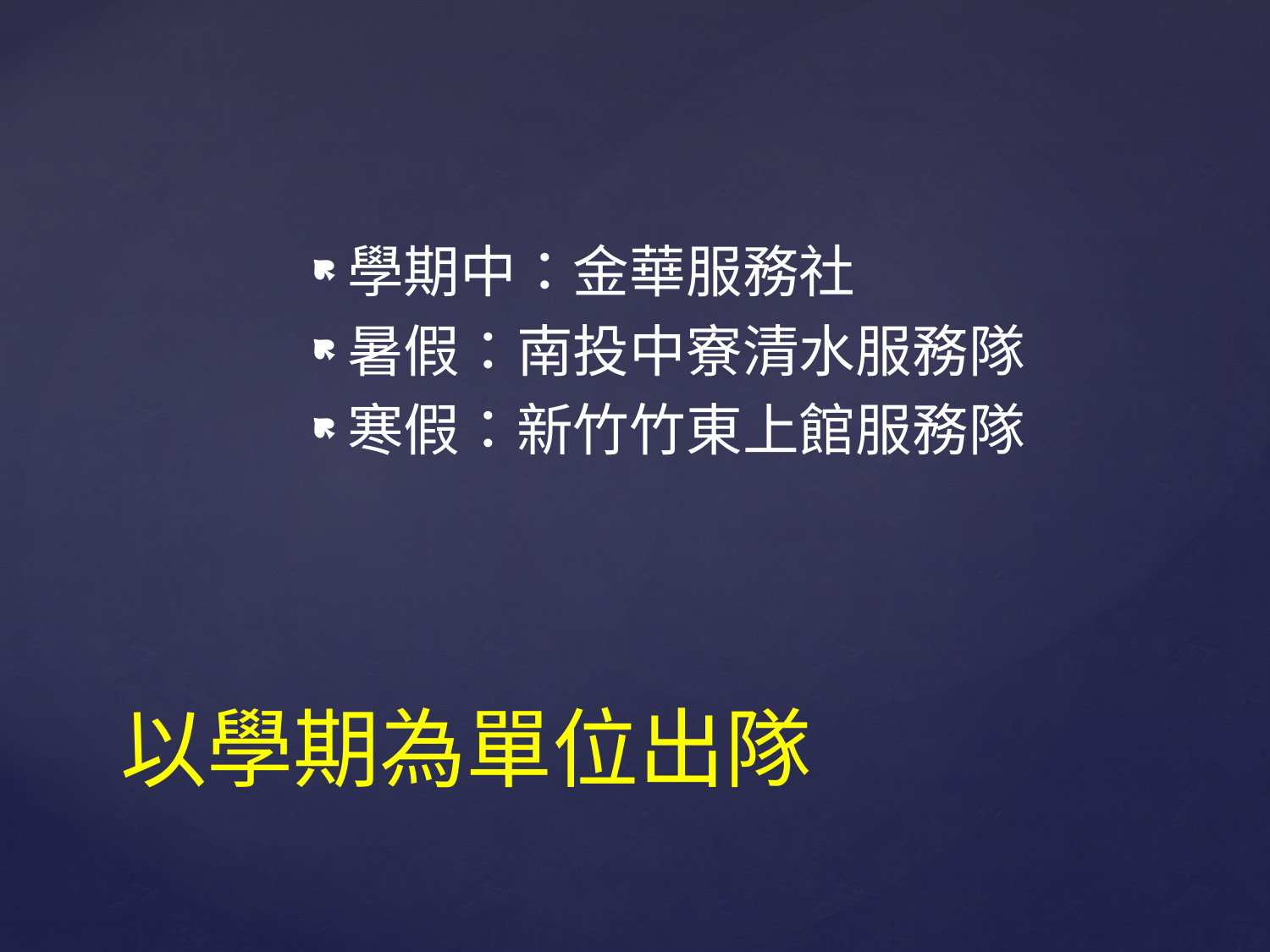

學期中：金華服務社
暑假：南投中寮清水服務隊
寒假：新竹竹東上館服務隊
# 以學期為單位出隊